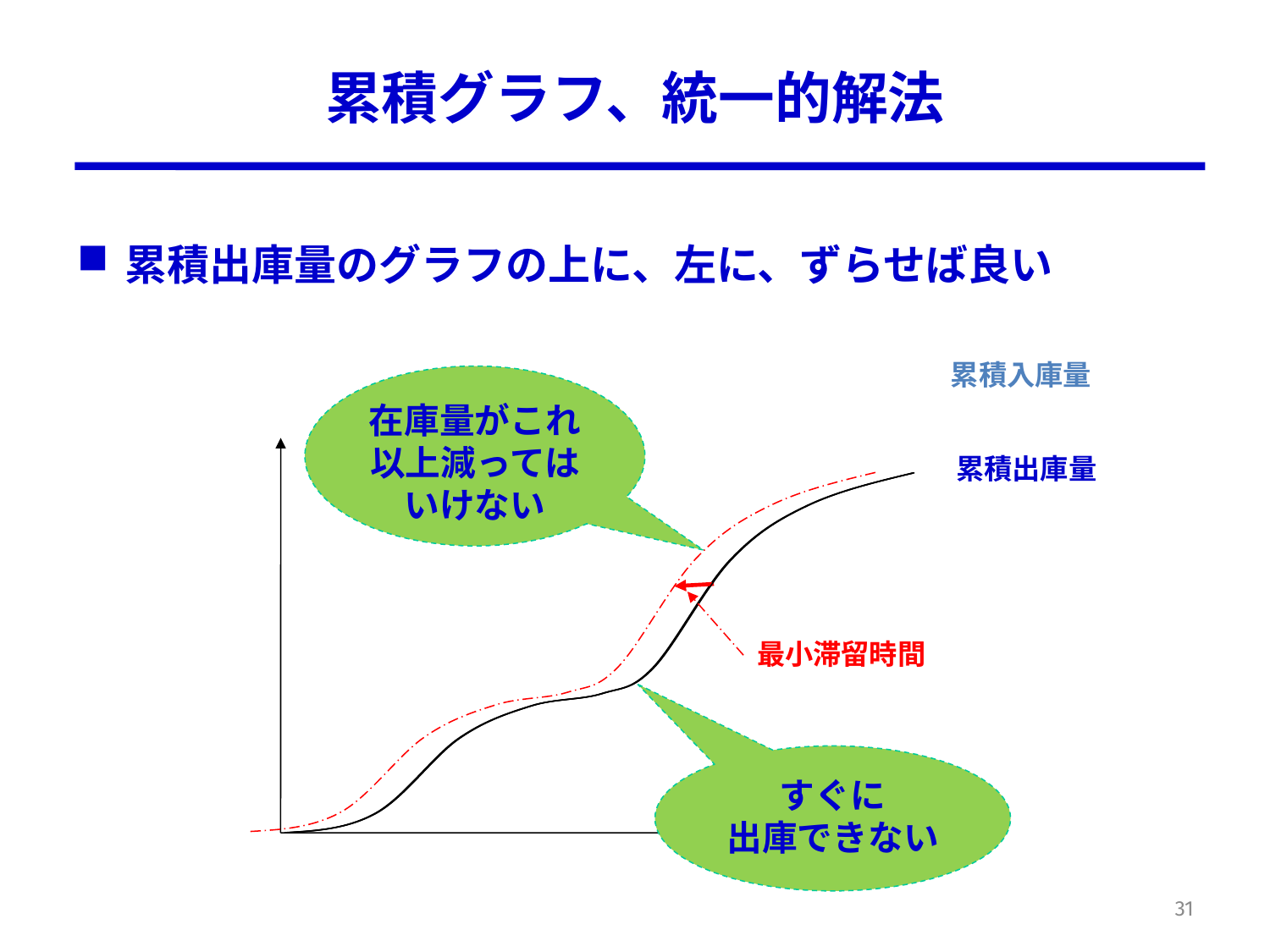

# 累積グラフ、統一的解法
累積出庫量のグラフの上に、左に、ずらせば良い
累積入庫量
在庫量がこれ以上減ってはいけない

累積出庫量

最小滞留時間
すぐに
出庫できない

31